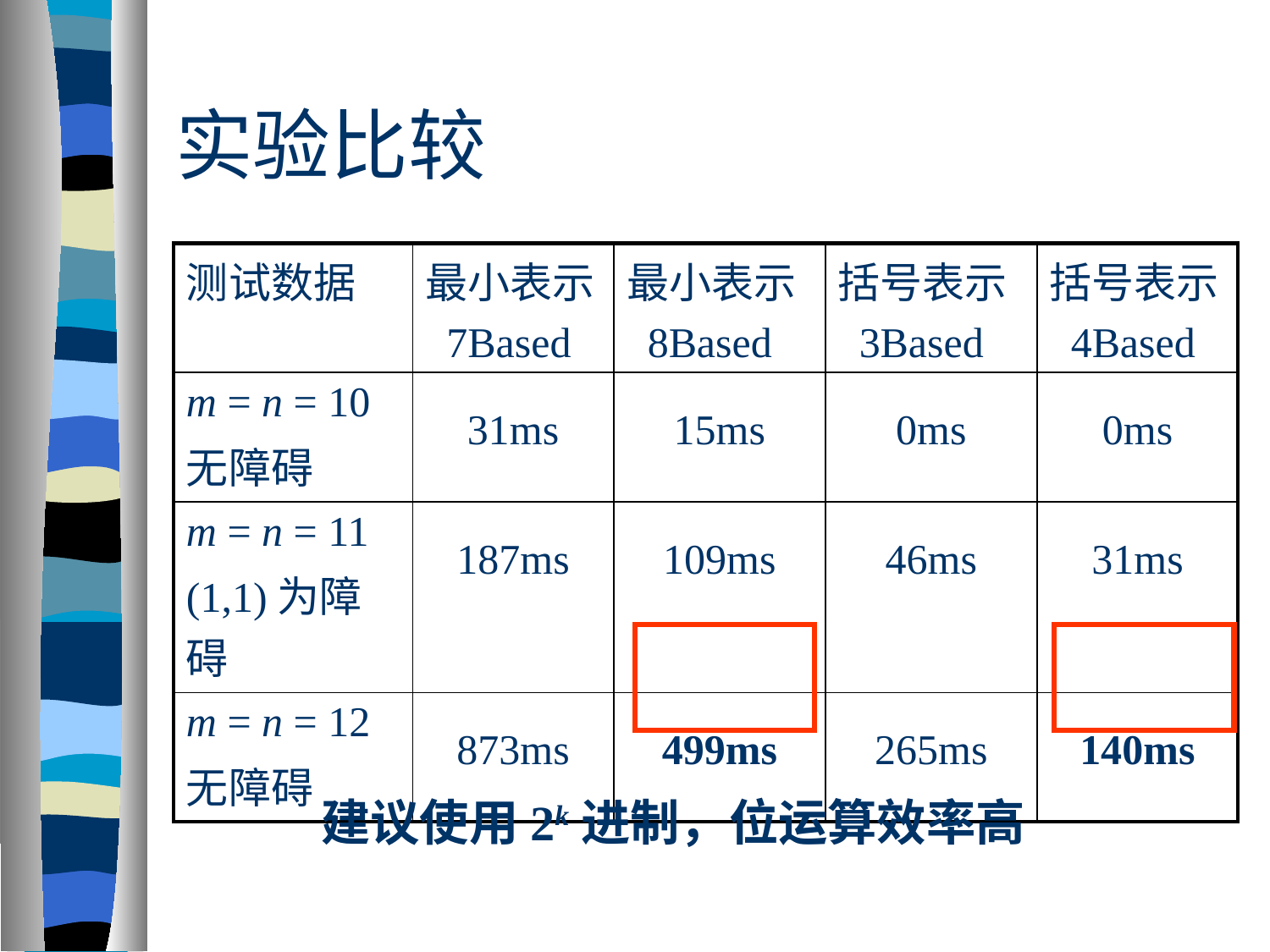

# 实验比较
| 测试数据 | 最小表示 7Based | 最小表示 8Based | 括号表示 3Based | 括号表示 4Based |
| --- | --- | --- | --- | --- |
| m = n = 10 无障碍 | 31ms | 15ms | 0ms | 0ms |
| m = n = 11 (1,1)为障碍 | 187ms | 109ms | 46ms | 31ms |
| m = n = 12 无障碍 | 873ms | 499ms | 265ms | 140ms |

建议使用2k进制，位运算效率高